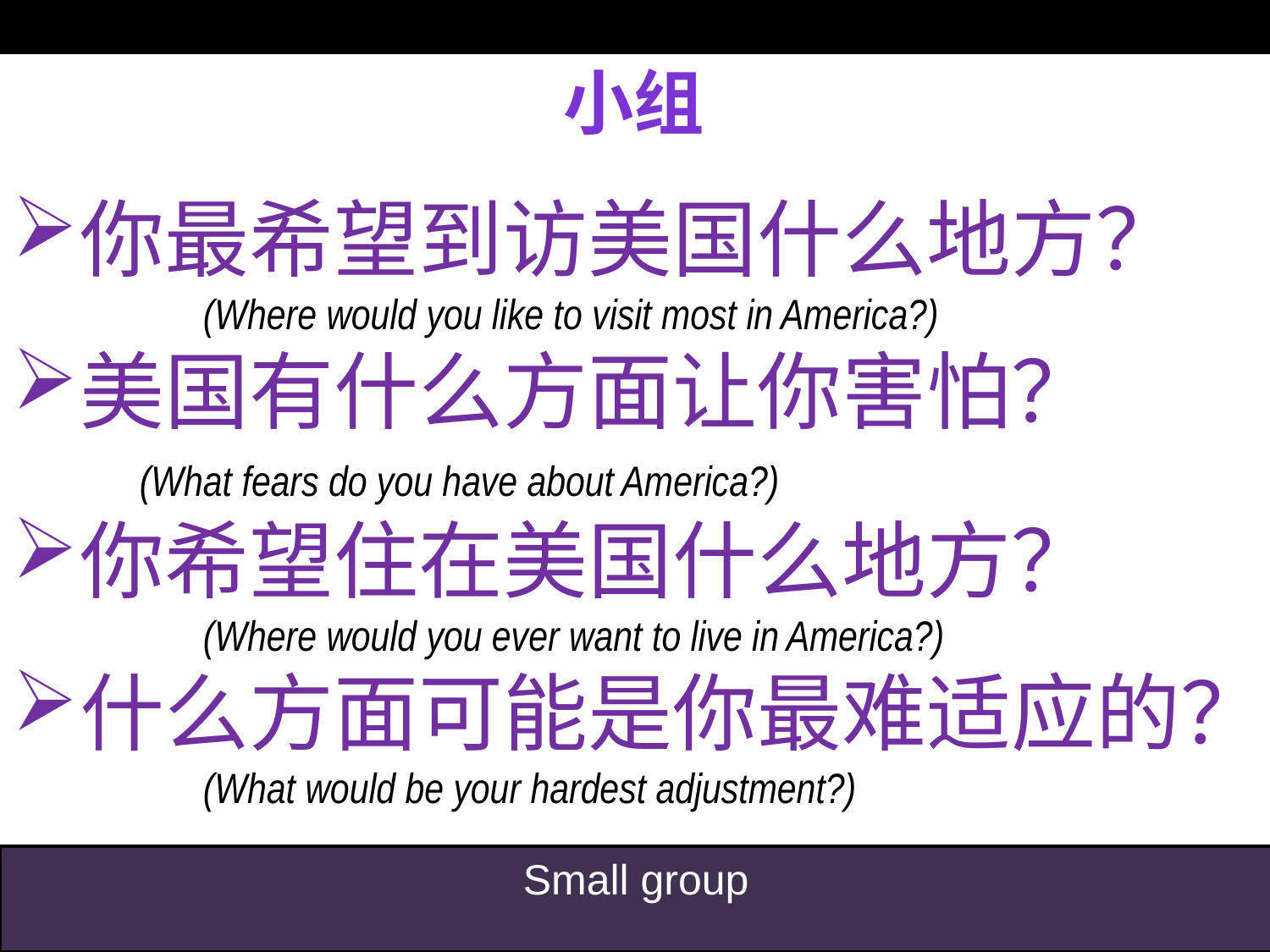

小组
你最希望到访美国什么地方？
	(Where would you like to visit most in America?)
美国有什么方面让你害怕？
	(What fears do you have about America?)
你希望住在美国什么地方？
	(Where would you ever want to live in America?)
什么方面可能是你最难适应的？
	(What would be your hardest adjustment?)

Small group